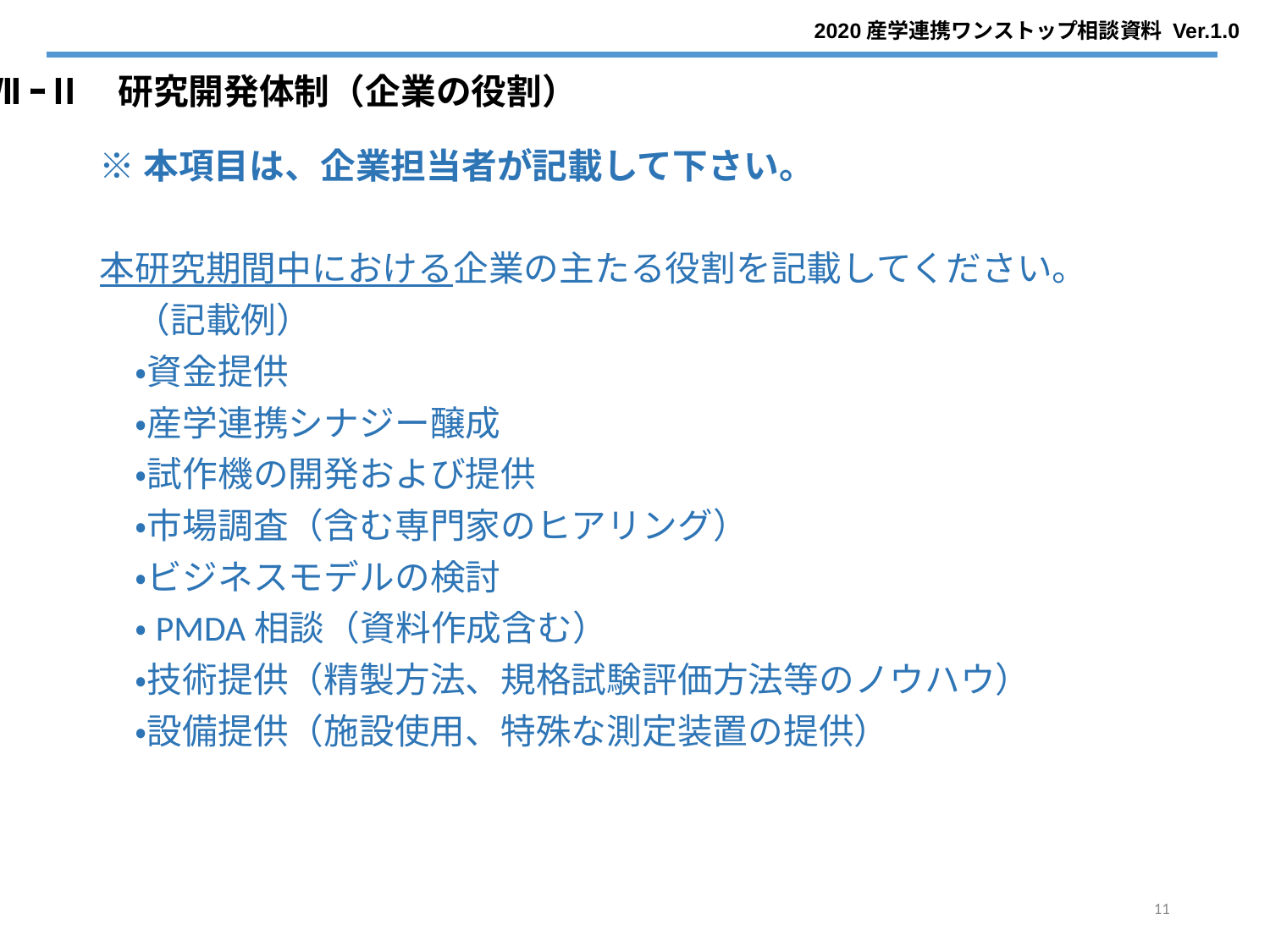

ⅦｰⅡ　研究開発体制（企業の役割）
※本項目は、企業担当者が記載して下さい。

本研究期間中における企業の主たる役割を記載してください。
　（記載例）
　・資金提供
　・産学連携シナジー醸成
　・試作機の開発および提供
　・市場調査（含む専門家のヒアリング）
　・ビジネスモデルの検討
　・PMDA相談（資料作成含む）
　・技術提供（精製方法、規格試験評価方法等のノウハウ）
　・設備提供（施設使用、特殊な測定装置の提供）
11